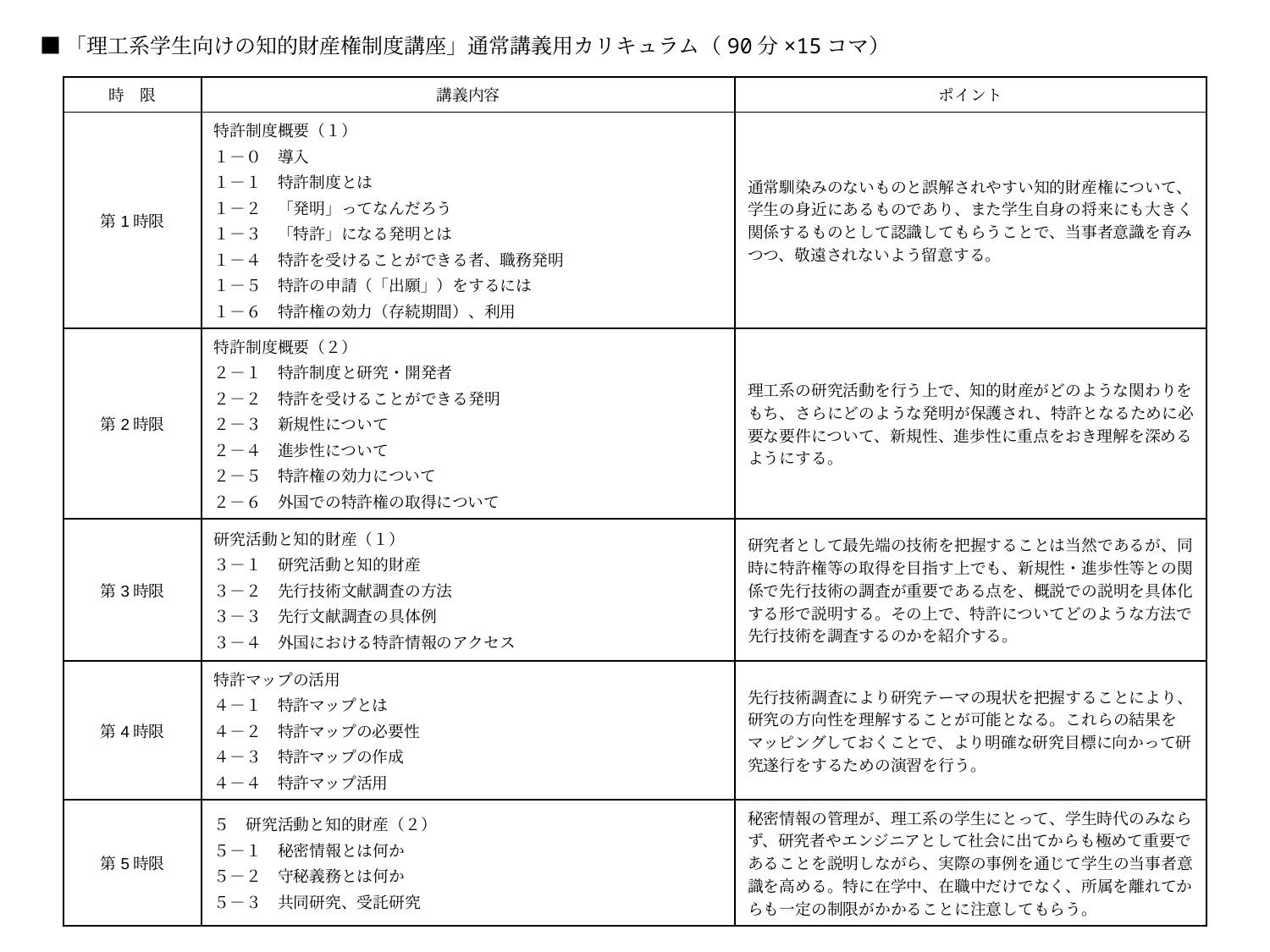

■「理工系学生向けの知的財産権制度講座」通常講義用カリキュラム（90分×15コマ）
| 時　限 | 講義内容 | ポイント |
| --- | --- | --- |
| 第1時限 | 特許制度概要（１） １－０　導入 １－１　特許制度とは １－２　「発明」ってなんだろう １－３　「特許」になる発明とは １－４　特許を受けることができる者、職務発明 １－５　特許の申請（「出願」）をするには １－６　特許権の効力（存続期間）、利用 | 通常馴染みのないものと誤解されやすい知的財産権について、学生の身近にあるものであり、また学生自身の将来にも大きく関係するものとして認識してもらうことで、当事者意識を育みつつ、敬遠されないよう留意する。 |
| 第2時限 | 特許制度概要（２） ２－１　特許制度と研究・開発者 ２－２　特許を受けることができる発明 ２－３　新規性について ２－４　進歩性について ２－５　特許権の効力について ２－６　外国での特許権の取得について | 理工系の研究活動を行う上で、知的財産がどのような関わりをもち、さらにどのような発明が保護され、特許となるために必要な要件について、新規性、進歩性に重点をおき理解を深めるようにする。 |
| 第3時限 | 研究活動と知的財産（１） ３－１　研究活動と知的財産 ３－２　先行技術文献調査の方法 ３－３　先行文献調査の具体例 ３－４　外国における特許情報のアクセス | 研究者として最先端の技術を把握することは当然であるが、同時に特許権等の取得を目指す上でも、新規性・進歩性等との関係で先行技術の調査が重要である点を、概説での説明を具体化する形で説明する。その上で、特許についてどのような方法で先行技術を調査するのかを紹介する。 |
| 第4時限 | 特許マップの活用 ４－１　特許マップとは ４－２　特許マップの必要性 ４－３　特許マップの作成 ４－４　特許マップ活用 | 先行技術調査により研究テーマの現状を把握することにより、研究の方向性を理解することが可能となる。これらの結果をマッピングしておくことで、より明確な研究目標に向かって研究遂行をするための演習を行う。 |
| 第5時限 | ５　研究活動と知的財産（２） ５－１　秘密情報とは何か ５－２　守秘義務とは何か ５－３　共同研究、受託研究 | 秘密情報の管理が、理工系の学生にとって、学生時代のみならず、研究者やエンジニアとして社会に出てからも極めて重要であることを説明しながら、実際の事例を通じて学生の当事者意識を高める。特に在学中、在職中だけでなく、所属を離れてからも一定の制限がかかることに注意してもらう。 |